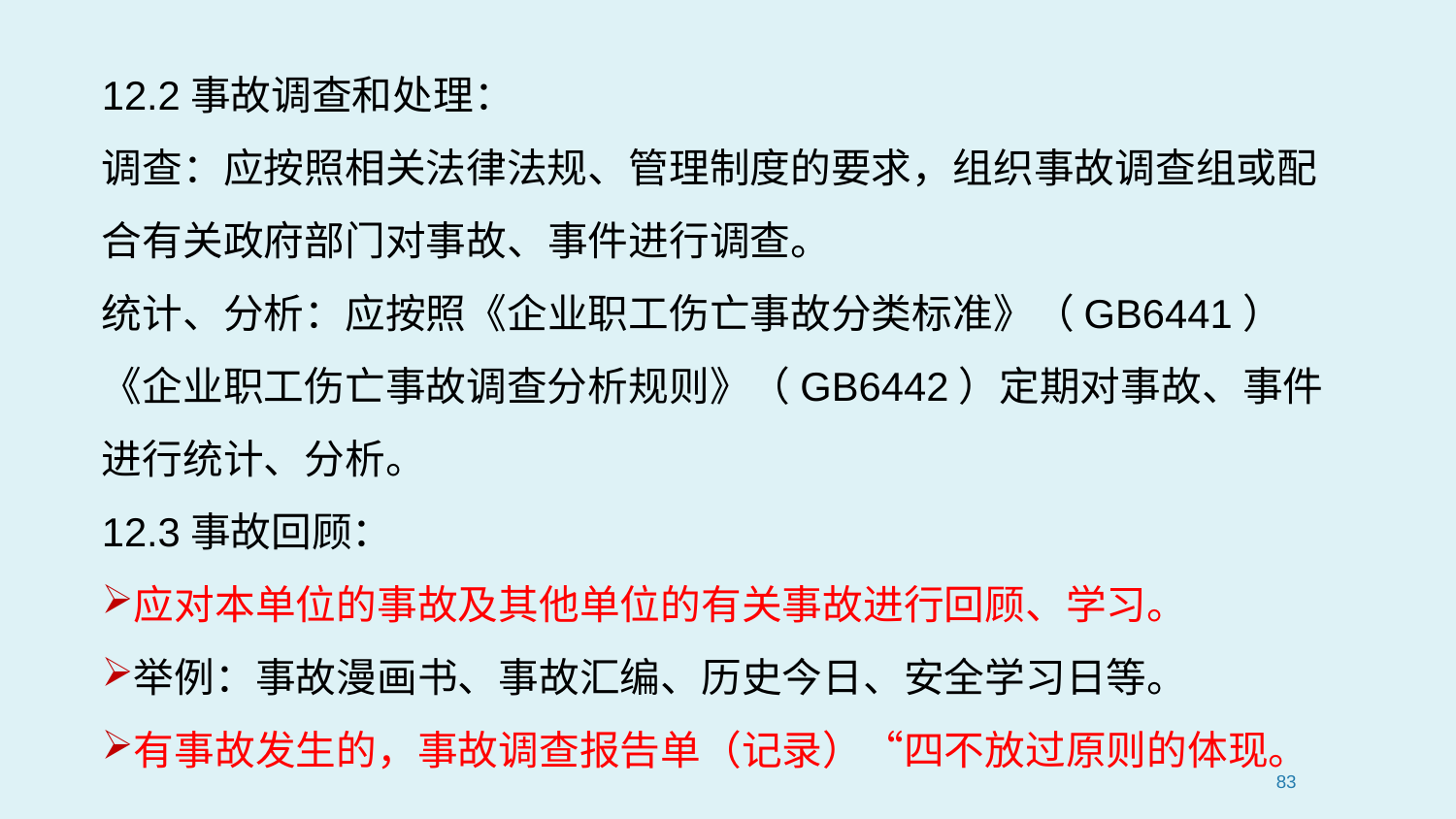

12.2事故调查和处理：
调查：应按照相关法律法规、管理制度的要求，组织事故调查组或配合有关政府部门对事故、事件进行调查。
统计、分析：应按照《企业职工伤亡事故分类标准》（GB6441）《企业职工伤亡事故调查分析规则》（GB6442）定期对事故、事件进行统计、分析。
12.3事故回顾：
应对本单位的事故及其他单位的有关事故进行回顾、学习。
举例：事故漫画书、事故汇编、历史今日、安全学习日等。
有事故发生的，事故调查报告单（记录）“四不放过原则的体现。
                                     83